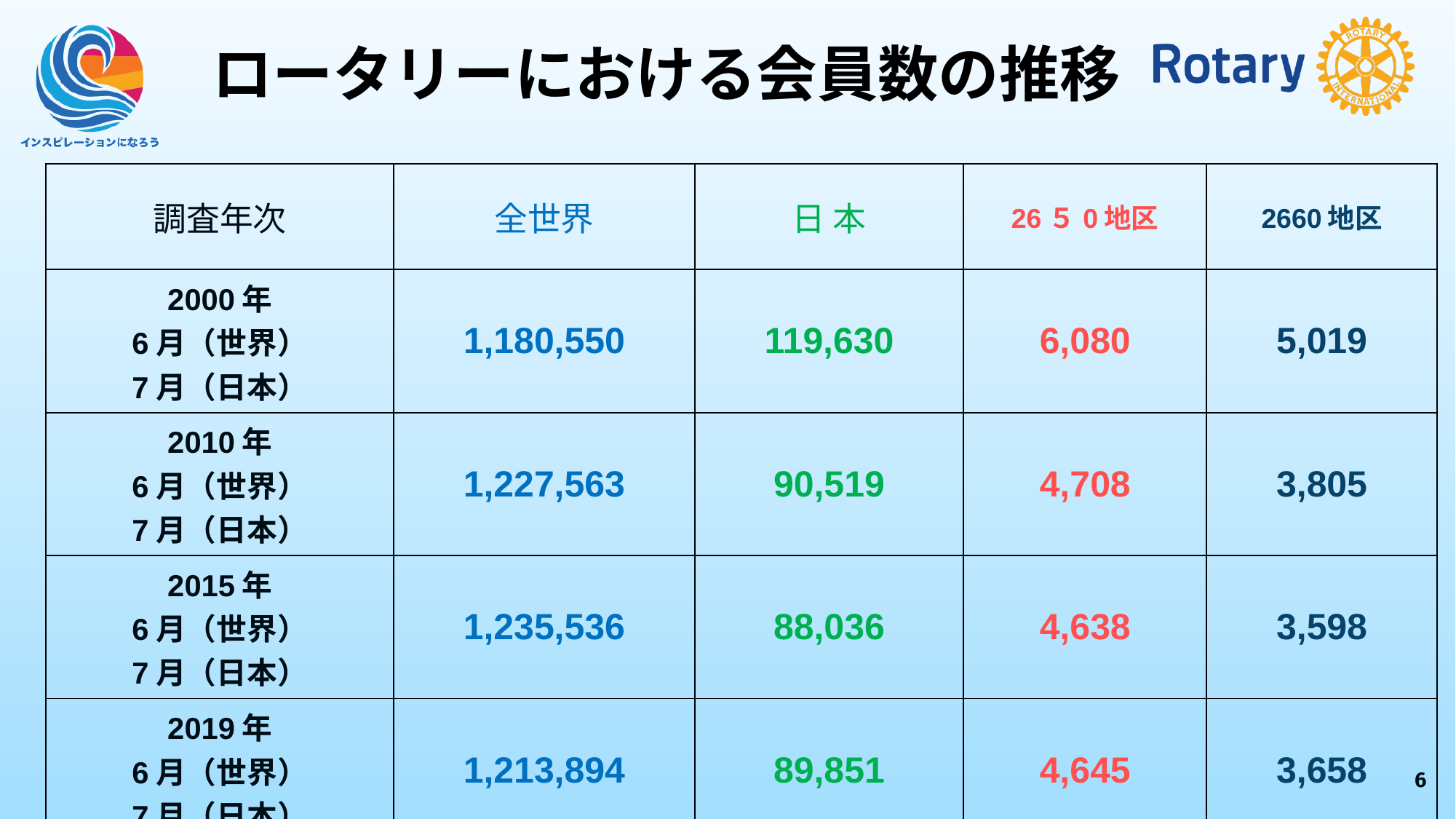

ロータリーにおける会員数の推移
| 調査年次 | 全世界 | 日 本 | 26５0地区 | 2660地区 |
| --- | --- | --- | --- | --- |
| 2000年 6月（世界） 7月（日本） | 1,180,550 | 119,630 | 6,080 | 5,019 |
| 2010年 6月（世界） 7月（日本） | 1,227,563 | 90,519 | 4,708 | 3,805 |
| 2015年 6月（世界） 7月（日本） | 1,235,536 | 88,036 | 4,638 | 3,598 |
| 2019年 6月（世界） 7月（日本） | 1,213,894 | 89,851 | 4,645 | 3,658 |
6